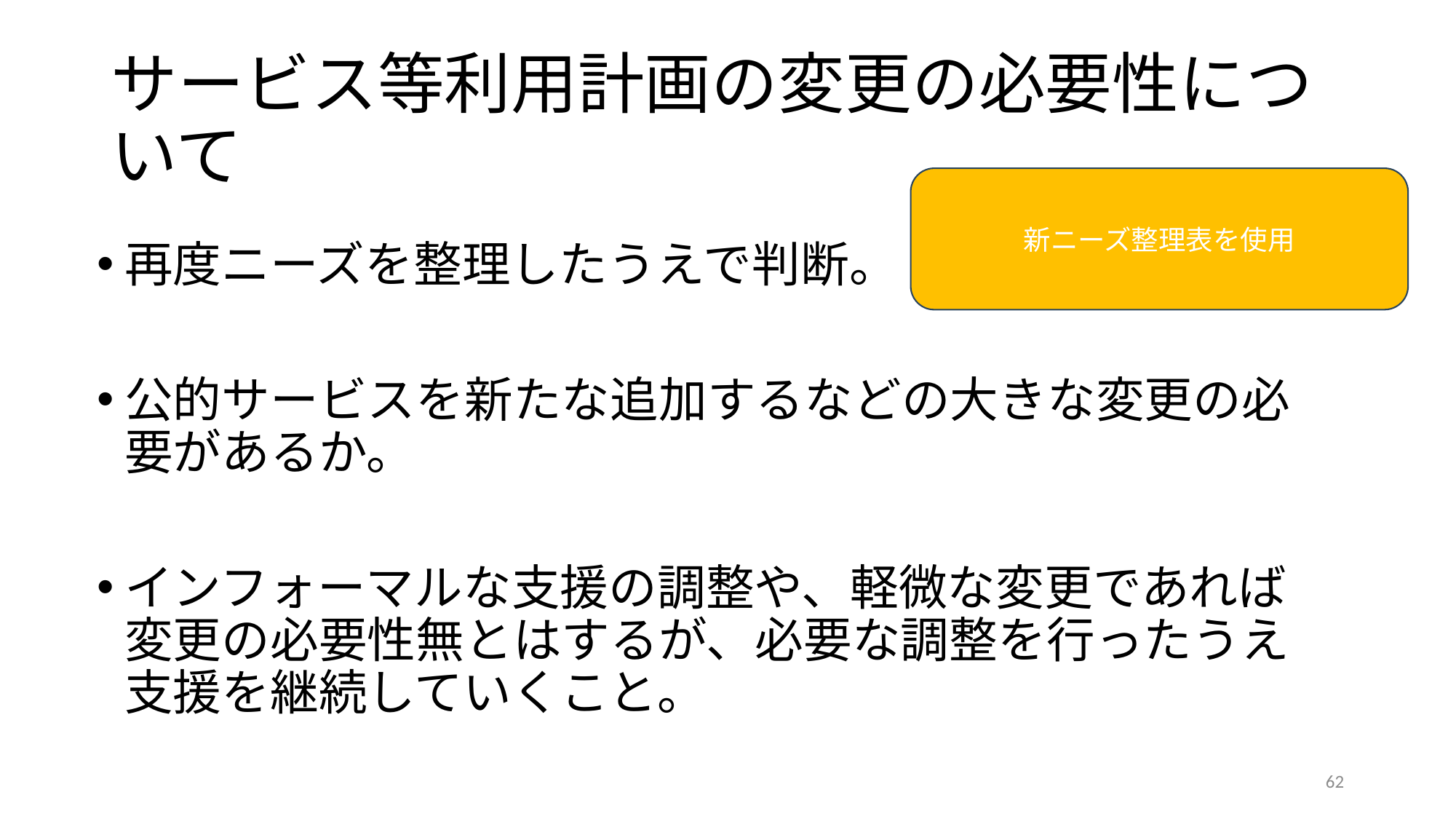

# サービス等利用計画の変更の必要性について
新ニーズ整理表を使用
再度ニーズを整理したうえで判断。

公的サービスを新たな追加するなどの大きな変更の必要があるか。

インフォーマルな支援の調整や、軽微な変更であれば変更の必要性無とはするが、必要な調整を行ったうえ支援を継続していくこと。
62